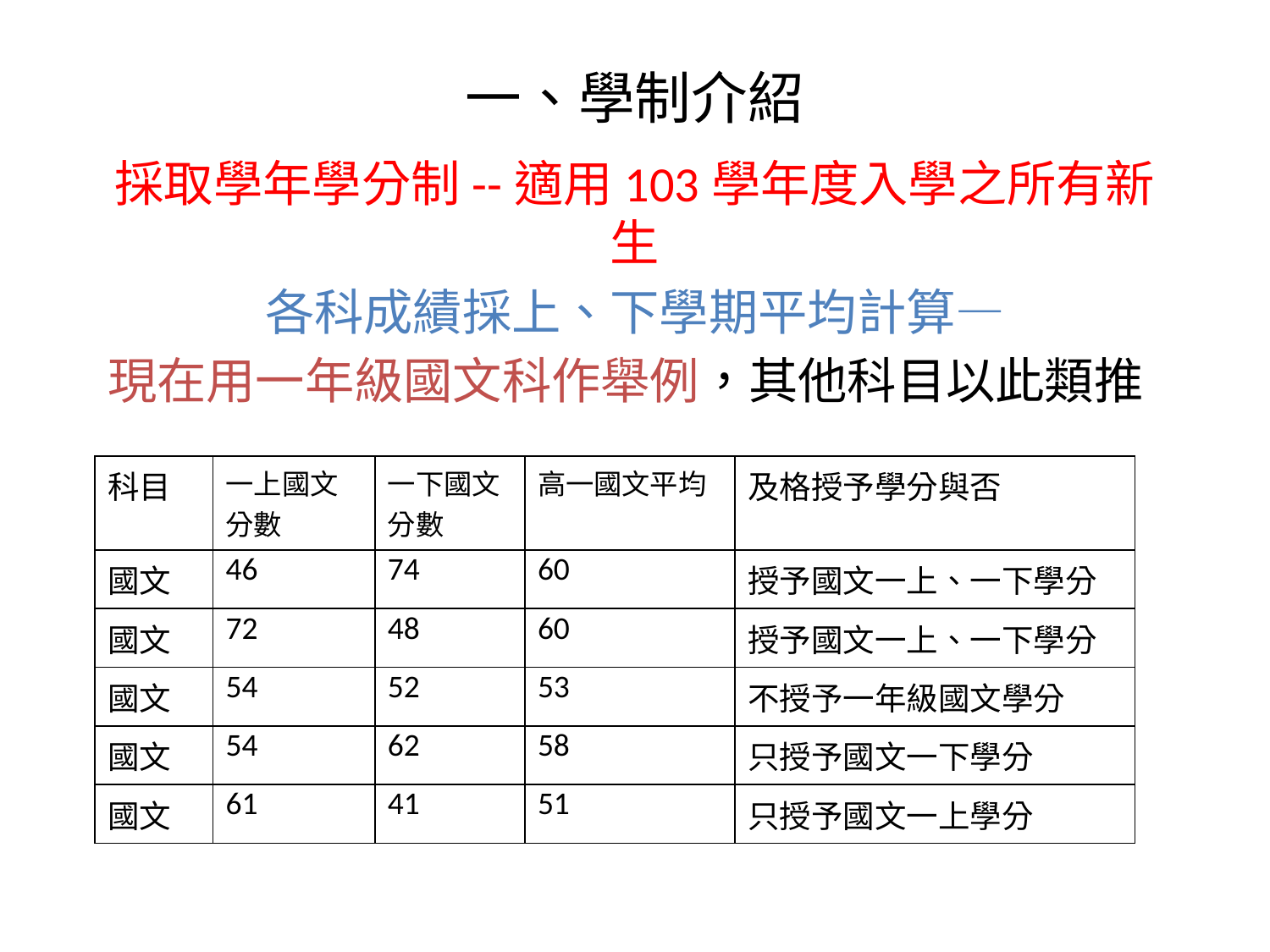

# 一、學制介紹
採取學年學分制--適用103學年度入學之所有新生
各科成績採上、下學期平均計算—
現在用一年級國文科作舉例，其他科目以此類推

| 科目 | 一上國文分數 | 一下國文分數 | 高一國文平均 | 及格授予學分與否 |
| --- | --- | --- | --- | --- |
| 國文 | 46 | 74 | 60 | 授予國文一上、一下學分 |
| 國文 | 72 | 48 | 60 | 授予國文一上、一下學分 |
| 國文 | 54 | 52 | 53 | 不授予一年級國文學分 |
| 國文 | 54 | 62 | 58 | 只授予國文一下學分 |
| 國文 | 61 | 41 | 51 | 只授予國文一上學分 |